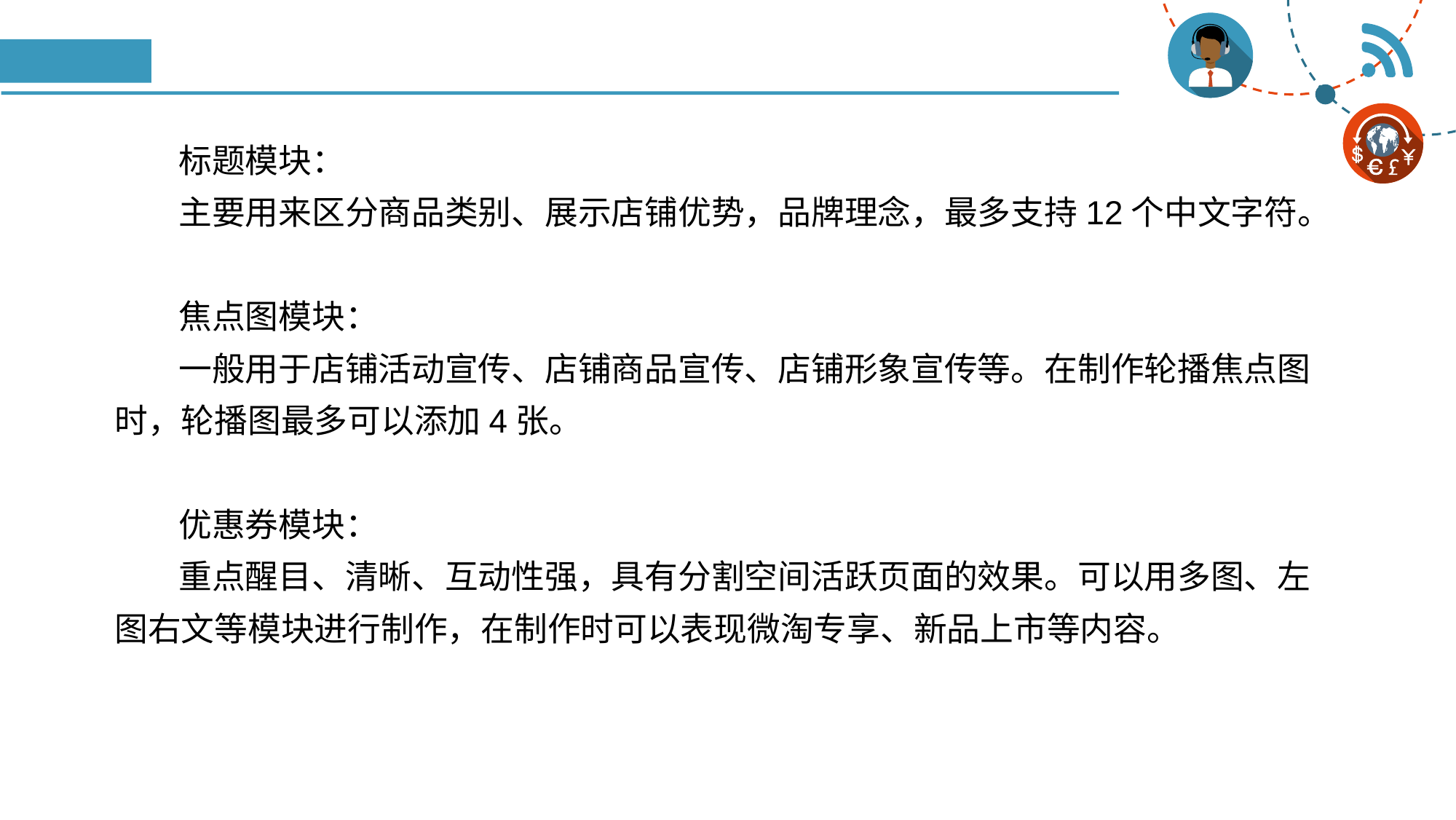

#
标题模块：
主要用来区分商品类别、展示店铺优势，品牌理念，最多支持12个中文字符。

焦点图模块：
一般用于店铺活动宣传、店铺商品宣传、店铺形象宣传等。在制作轮播焦点图时，轮播图最多可以添加4张。

优惠券模块：
重点醒目、清晰、互动性强，具有分割空间活跃页面的效果。可以用多图、左图右文等模块进行制作，在制作时可以表现微淘专享、新品上市等内容。